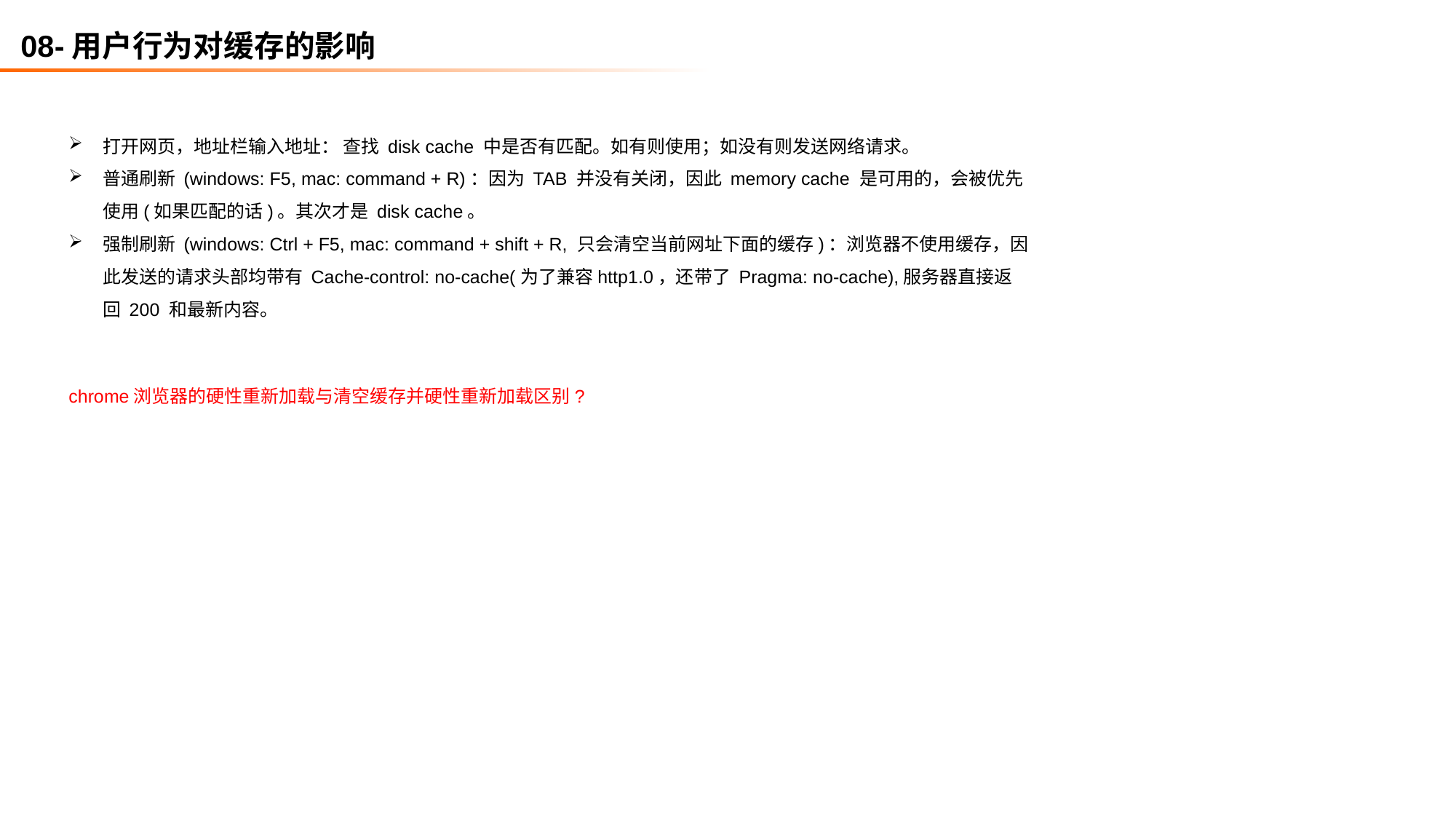

08-用户行为对缓存的影响

打开网页，地址栏输入地址： 查找 disk cache 中是否有匹配。如有则使用；如没有则发送网络请求。
普通刷新 (windows: F5, mac: command + R)：因为 TAB 并没有关闭，因此 memory cache 是可用的，会被优先使用(如果匹配的话)。其次才是 disk cache。
强制刷新 (windows: Ctrl + F5, mac: command + shift + R, 只会清空当前网址下面的缓存)：浏览器不使用缓存，因此发送的请求头部均带有 Cache-control: no-cache(为了兼容http1.0，还带了 Pragma: no-cache),服务器直接返回 200 和最新内容。

chrome浏览器的硬性重新加载与清空缓存并硬性重新加载区别?